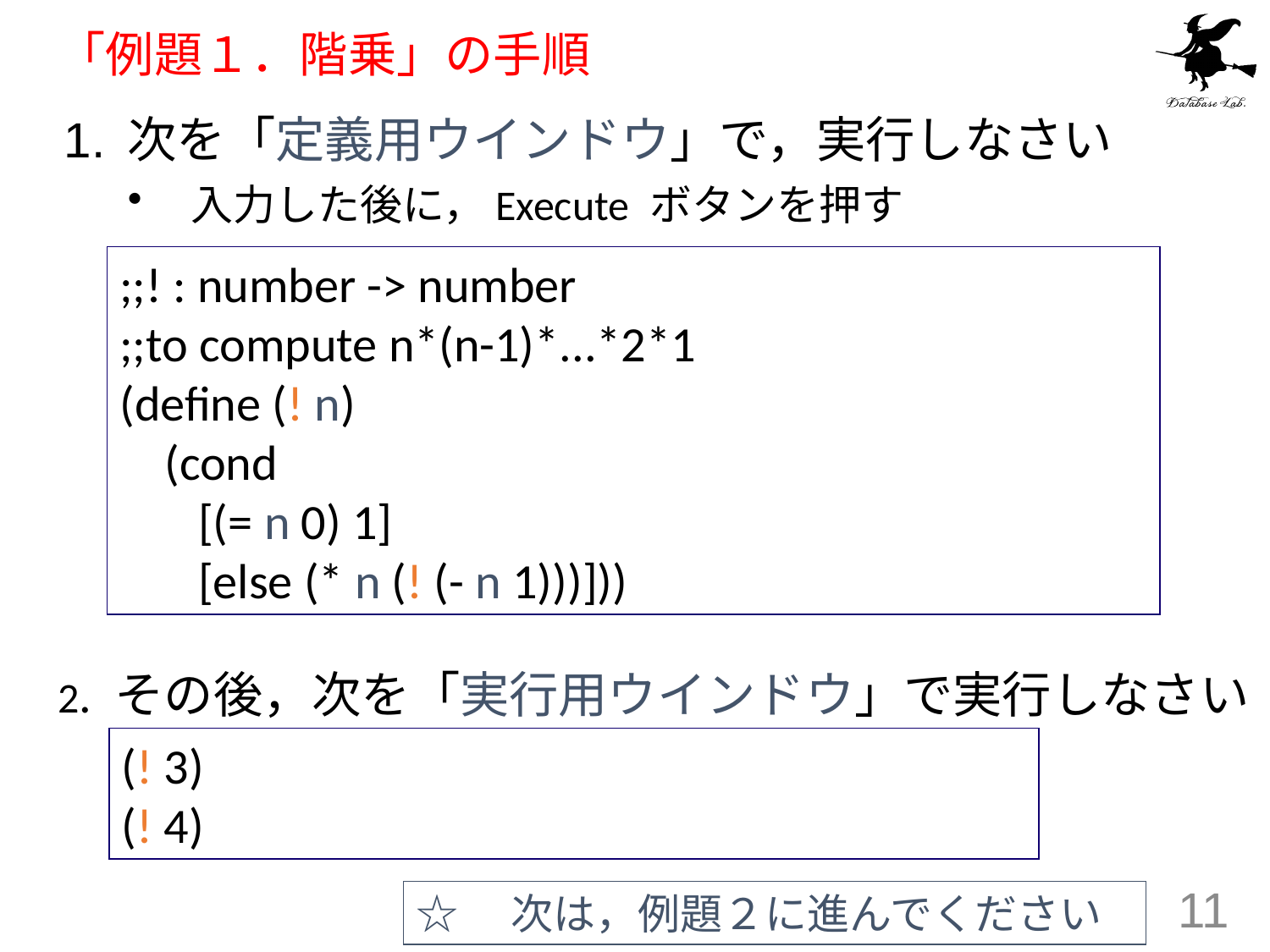

# 「例題１．階乗」の手順
次を「定義用ウインドウ」で，実行しなさい
入力した後に，Execute ボタンを押す
;;! : number -> number
;;to compute n*(n-1)*...*2*1
(define (! n)
    (cond
       [(= n 0) 1]
       [else (* n (! (- n 1)))]))
2. その後，次を「実行用ウインドウ」で実行しなさい
(! 3)
(! 4)
☆　次は，例題２に進んでください
11